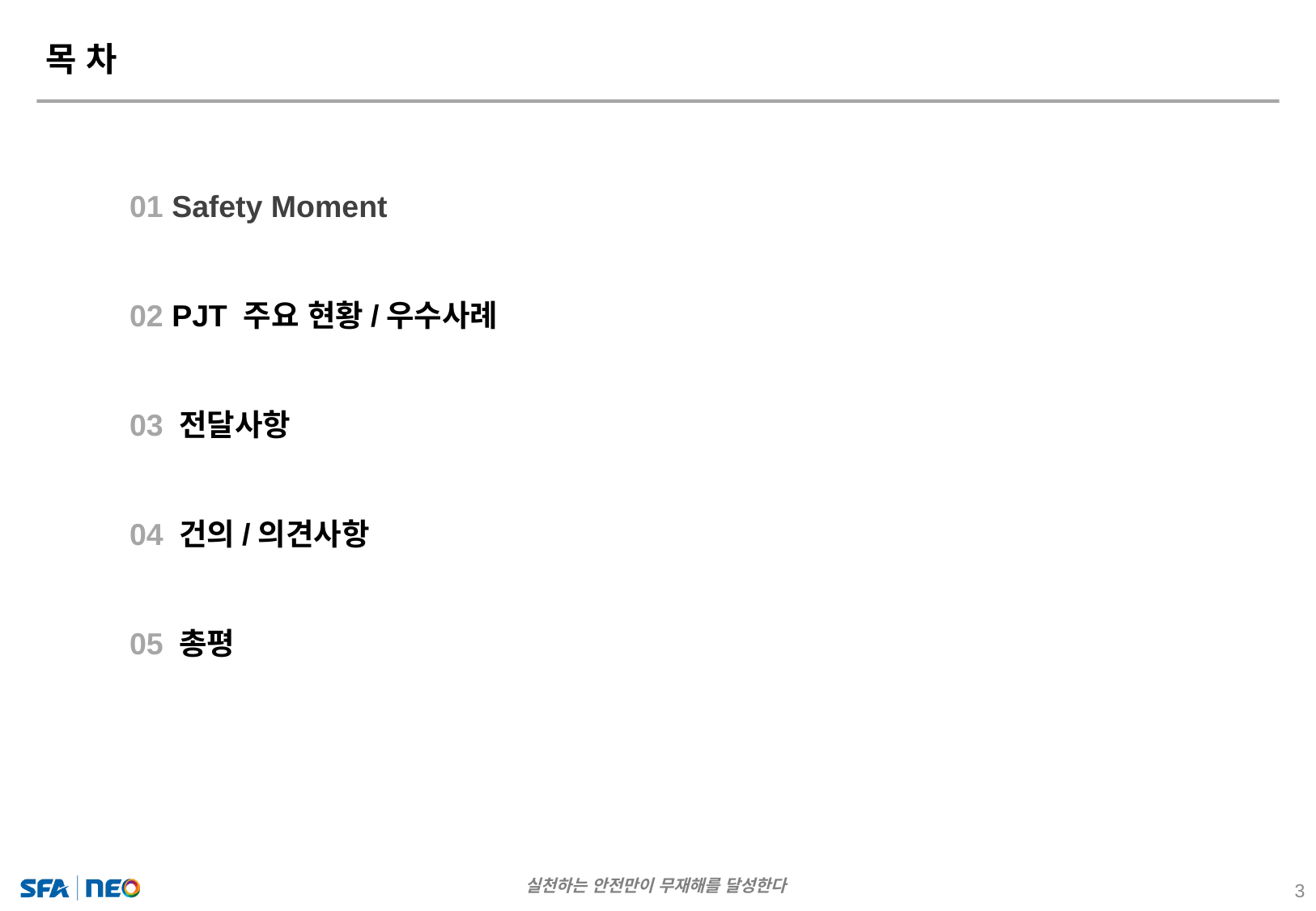

목 차
01 Safety Moment

02 PJT 주요 현황/우수사례

03 전달사항

04 건의/의견사항

05 총평

3